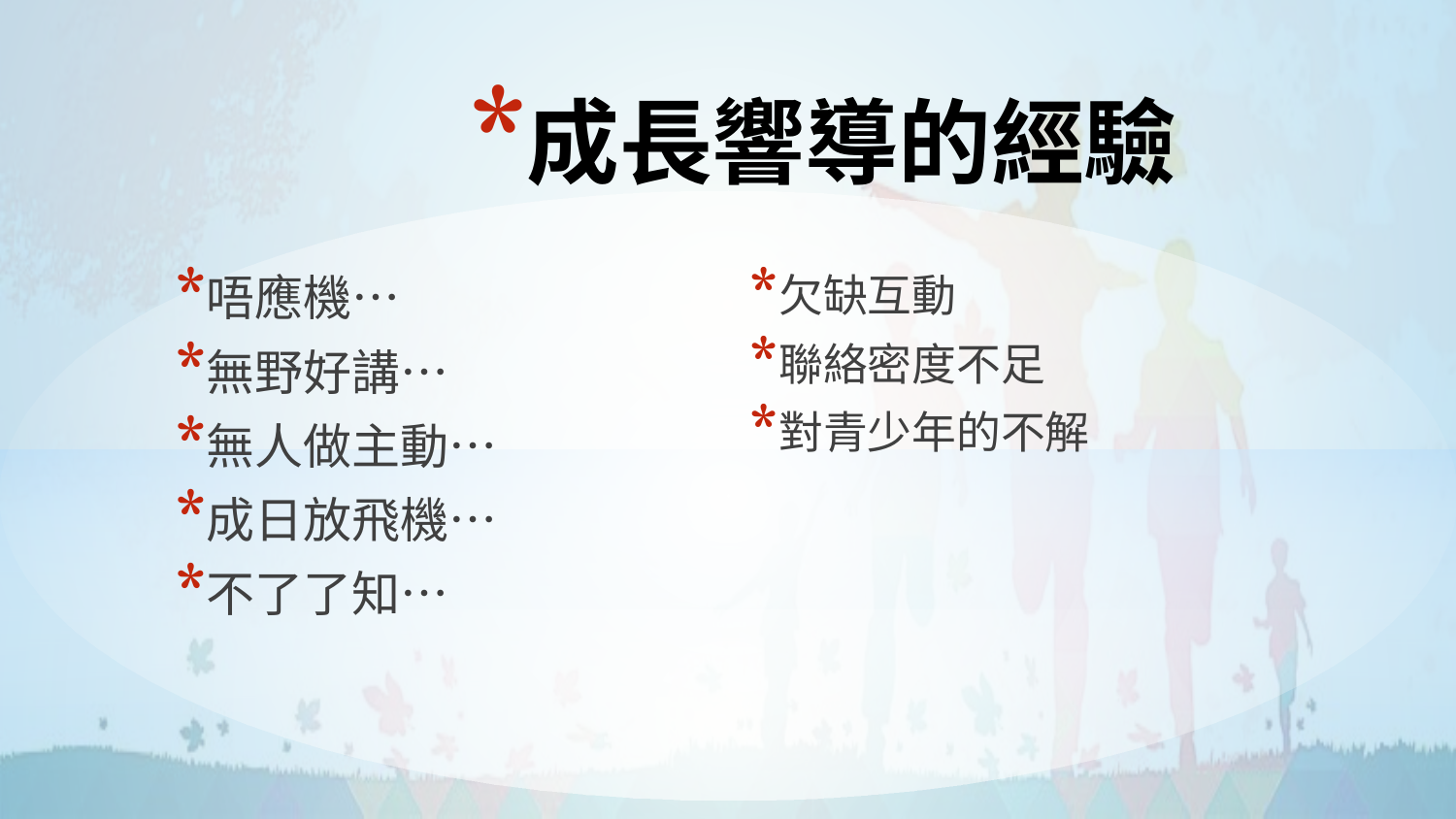

# 成長響導的經驗
唔應機…
無野好講…
無人做主動…
成日放飛機…
不了了知…

欠缺互動
聯絡密度不足
對青少年的不解